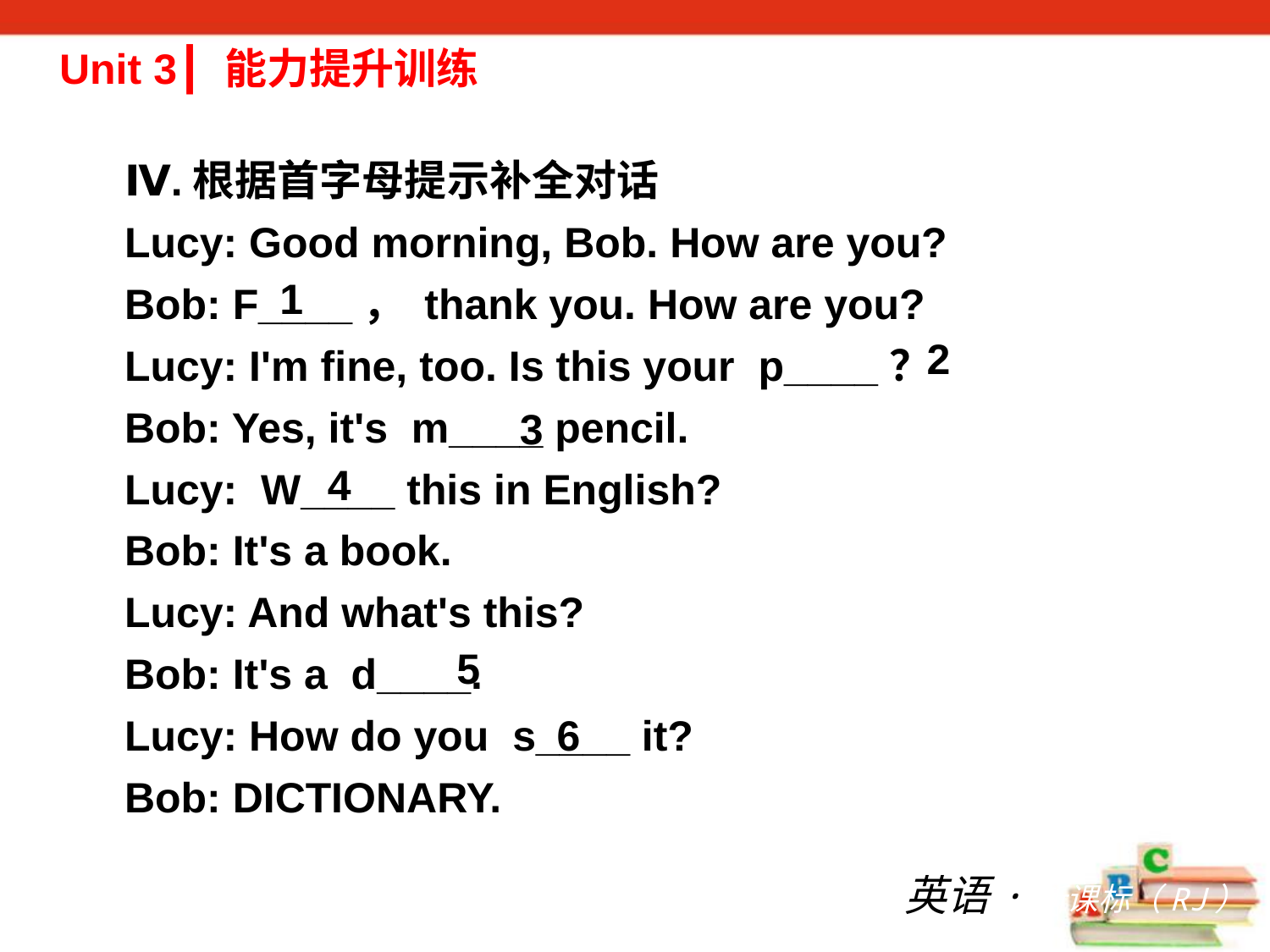

Unit 3┃ 能力提升训练
Ⅳ.根据首字母提示补全对话
Lucy: Good morning, Bob. How are you?
Bob: F____， thank you. How are you?
Lucy: I'm fine, too. Is this your  p____？
Bob: Yes, it's  m____ pencil.
Lucy:  W____ this in English?
Bob: It's a book.
Lucy: And what's this?
Bob: It's a  d____.
Lucy: How do you  s____ it?
Bob: D­I­C­T­I­O­N­A­R­Y.
1
2
3
4
5
6
英语·新课标（RJ）